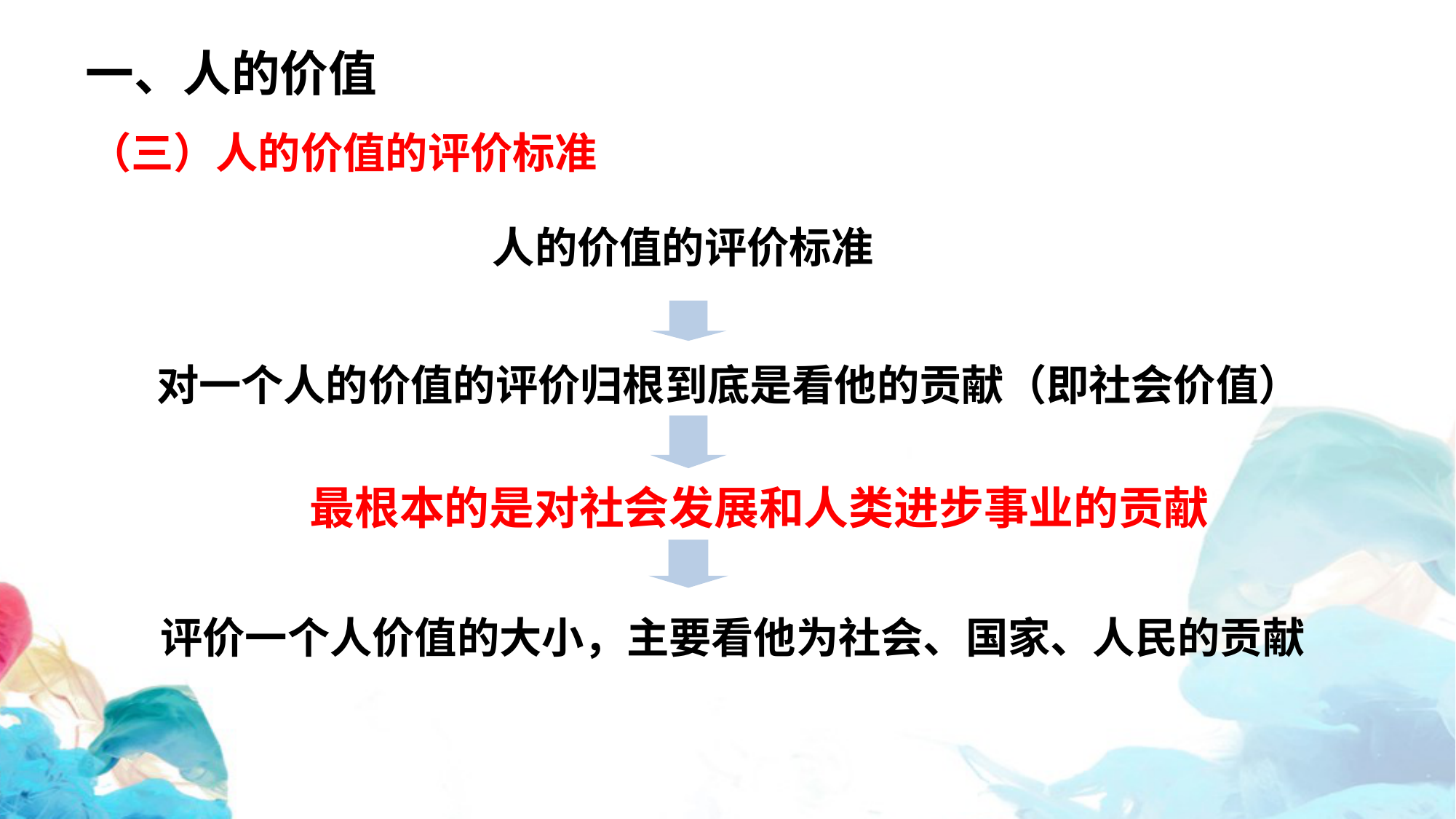

一、人的价值
（三）人的价值的评价标准
人的价值的评价标准

对一个人的价值的评价归根到底是看他的贡献（即社会价值）

最根本的是对社会发展和人类进步事业的贡献

评价一个人价值的大小，主要看他为社会、国家、人民的贡献